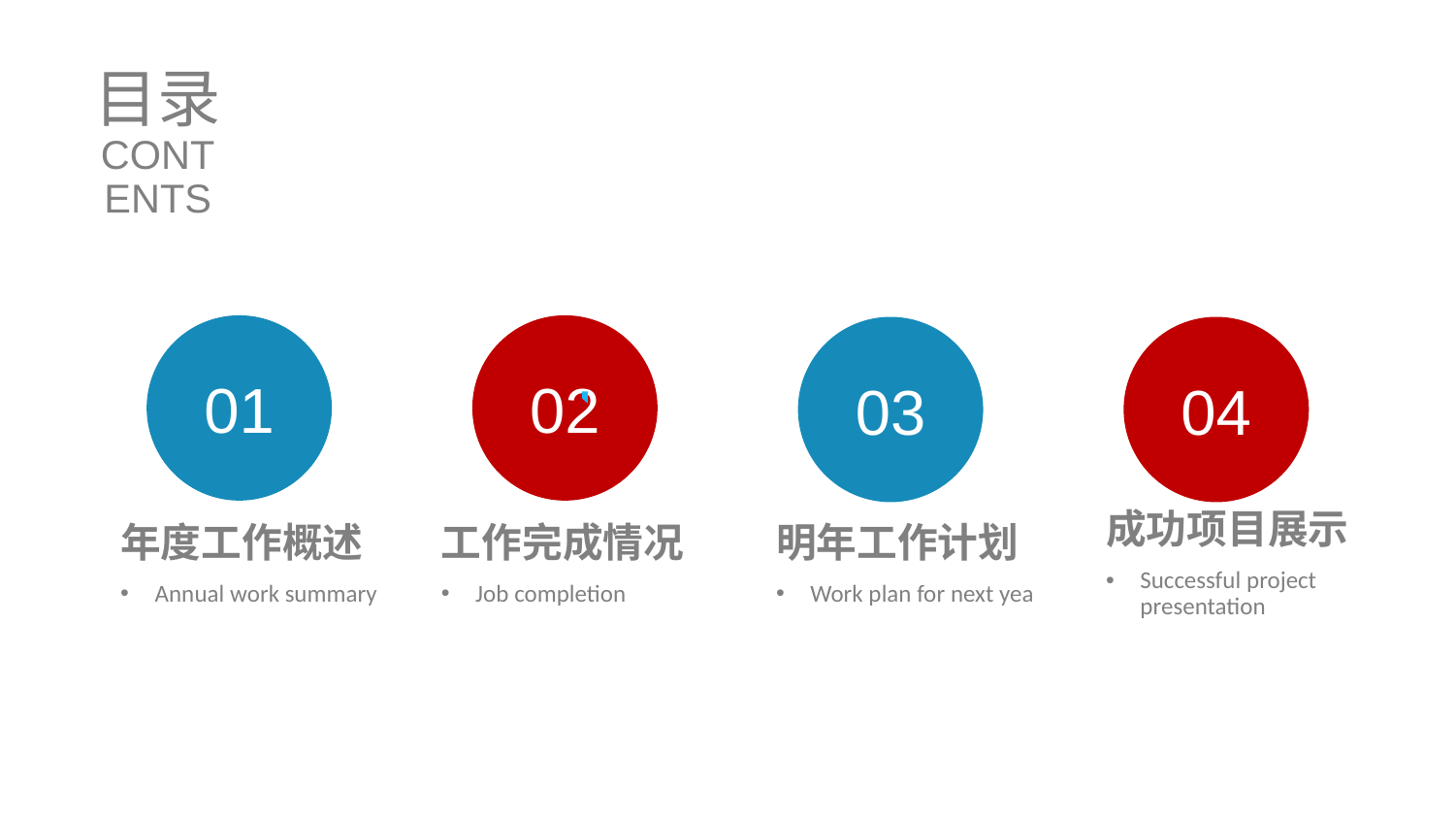

目录
CONTENTS
01
02

03
04
年度工作概述
Annual work summary
工作完成情况
Job completion
明年工作计划
Work plan for next yea
成功项目展示
Successful project presentation